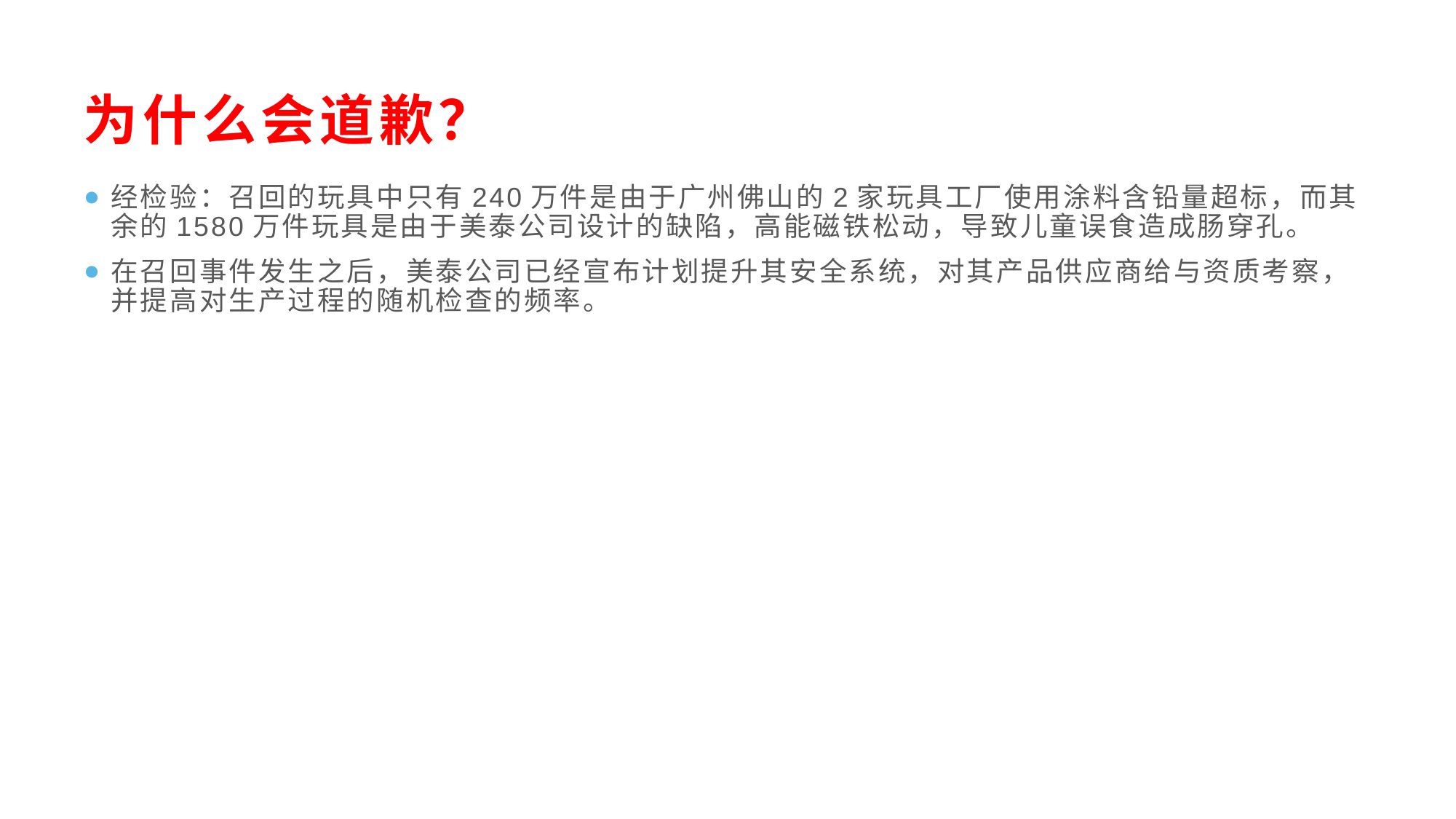

为什么会道歉？
经检验：召回的玩具中只有240万件是由于广州佛山的2家玩具工厂使用涂料含铅量超标，而其余的1580万件玩具是由于美泰公司设计的缺陷，高能磁铁松动，导致儿童误食造成肠穿孔。
在召回事件发生之后，美泰公司已经宣布计划提升其安全系统，对其产品供应商给与资质考察，并提高对生产过程的随机检查的频率。